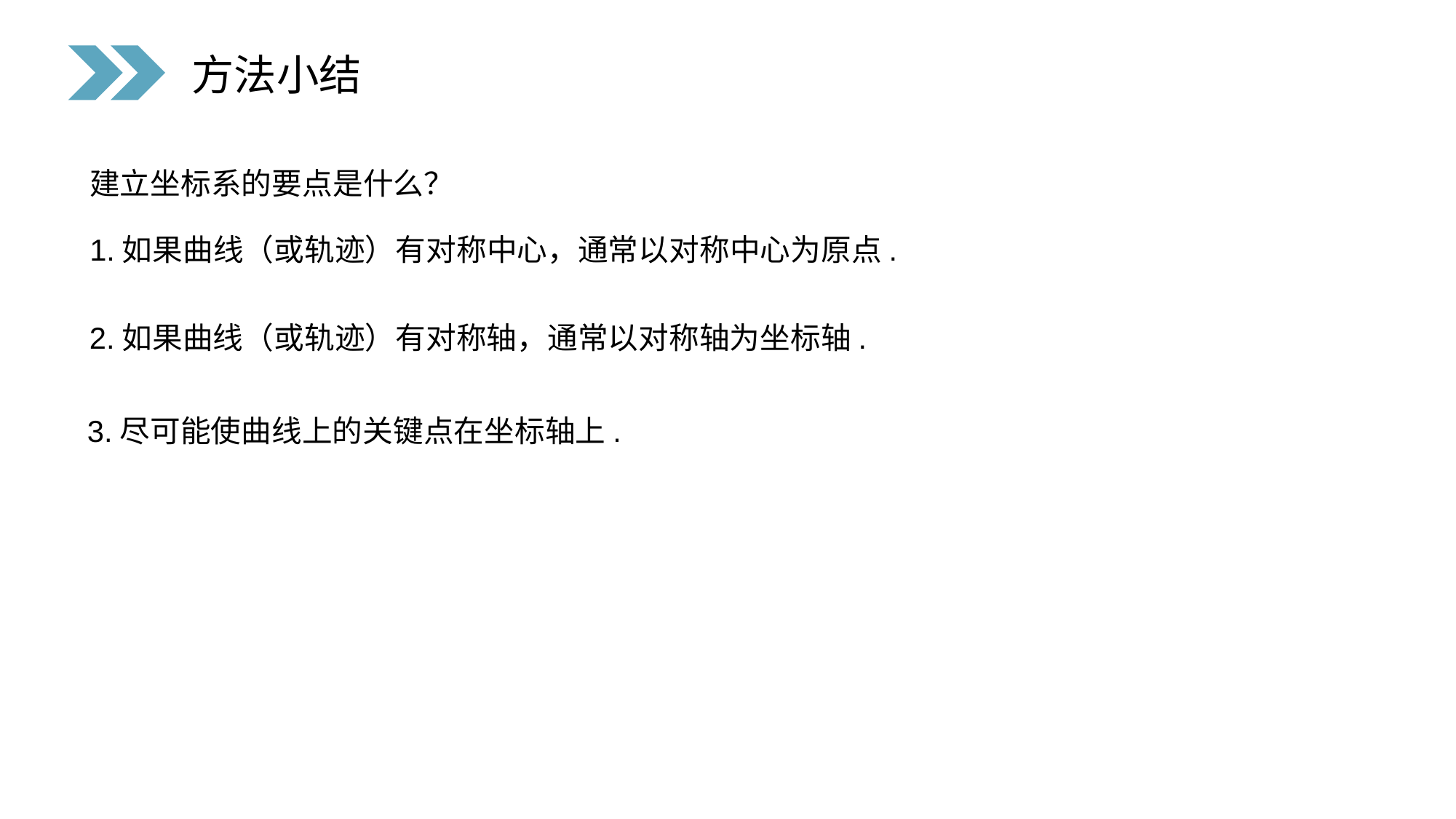

方法小结
建立坐标系的要点是什么？
1.如果曲线（或轨迹）有对称中心，通常以对称中心为原点.
2.如果曲线（或轨迹）有对称轴，通常以对称轴为坐标轴.
3.尽可能使曲线上的关键点在坐标轴上.